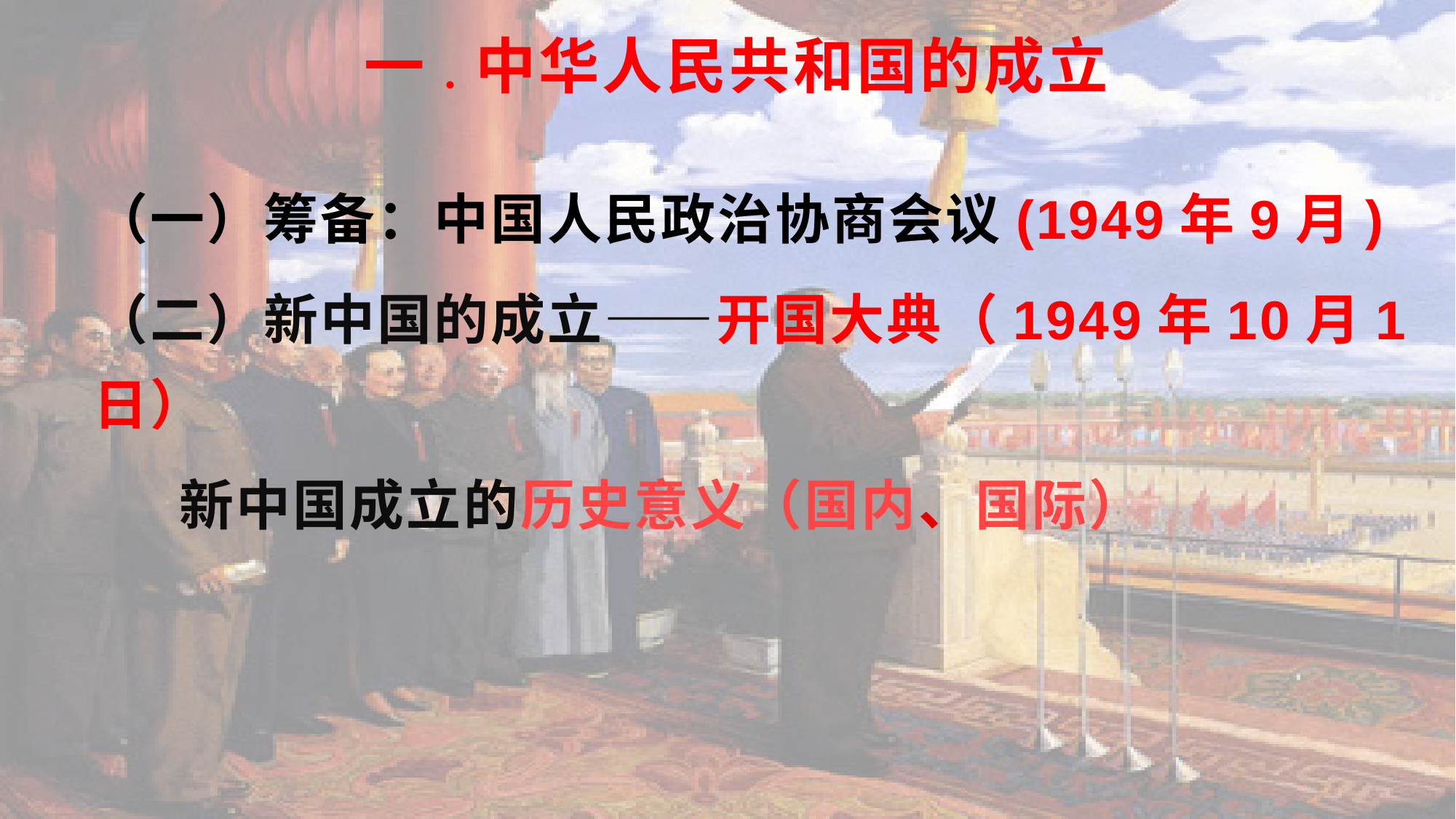

一.中华人民共和国的成立
（一）筹备：中国人民政治协商会议(1949年9月)
（二）新中国的成立——开国大典（1949年10月1日）
     新中国成立的历史意义（国内、国际）